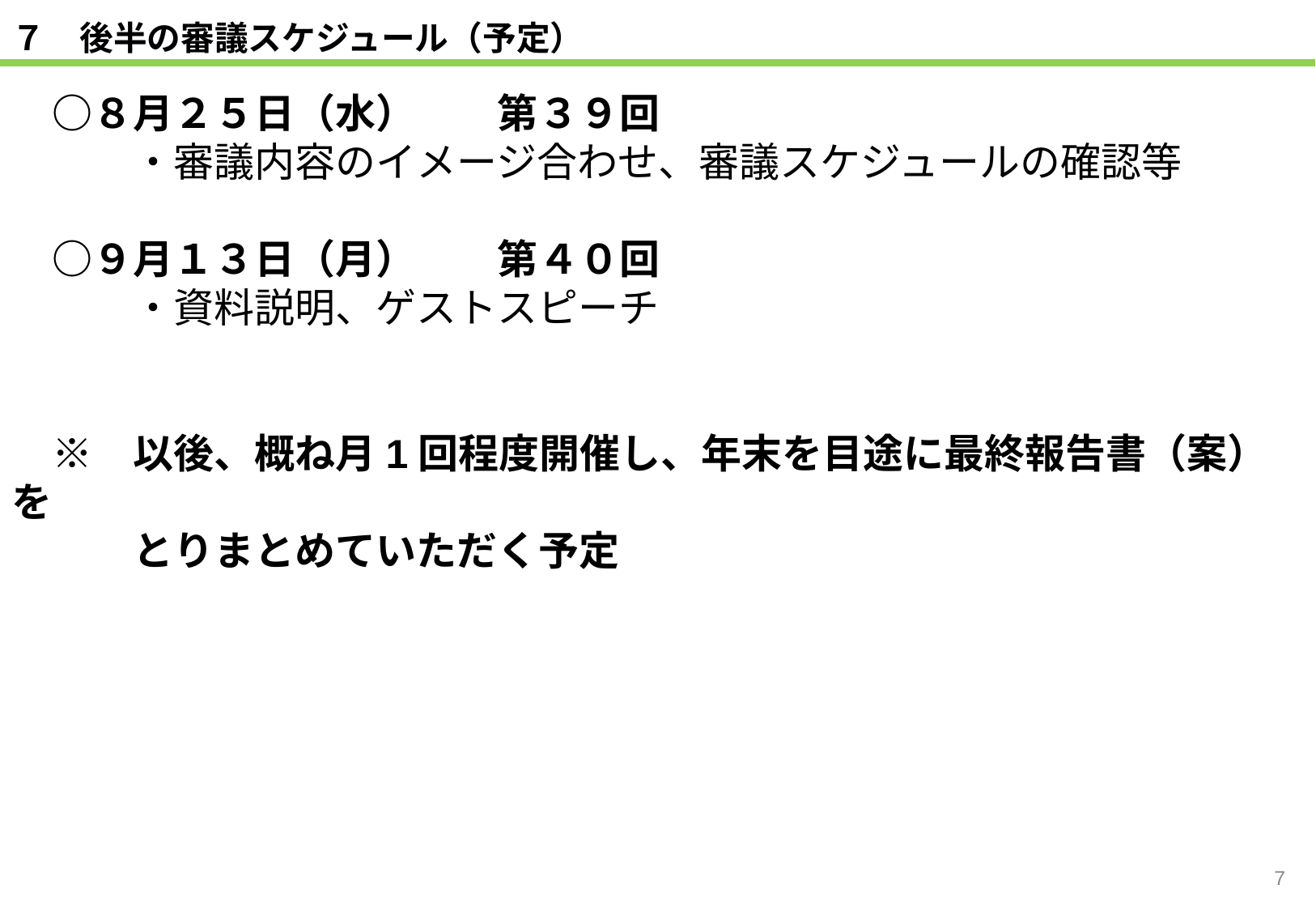

７　後半の審議スケジュール（予定）
　○８月２５日（水）　　第３９回
　　　・審議内容のイメージ合わせ、審議スケジュールの確認等

　○９月１３日（月）　　第４０回
　　　・資料説明、ゲストスピーチ

　※　以後、概ね月1回程度開催し、年末を目途に最終報告書（案）を
　　　とりまとめていただく予定
7